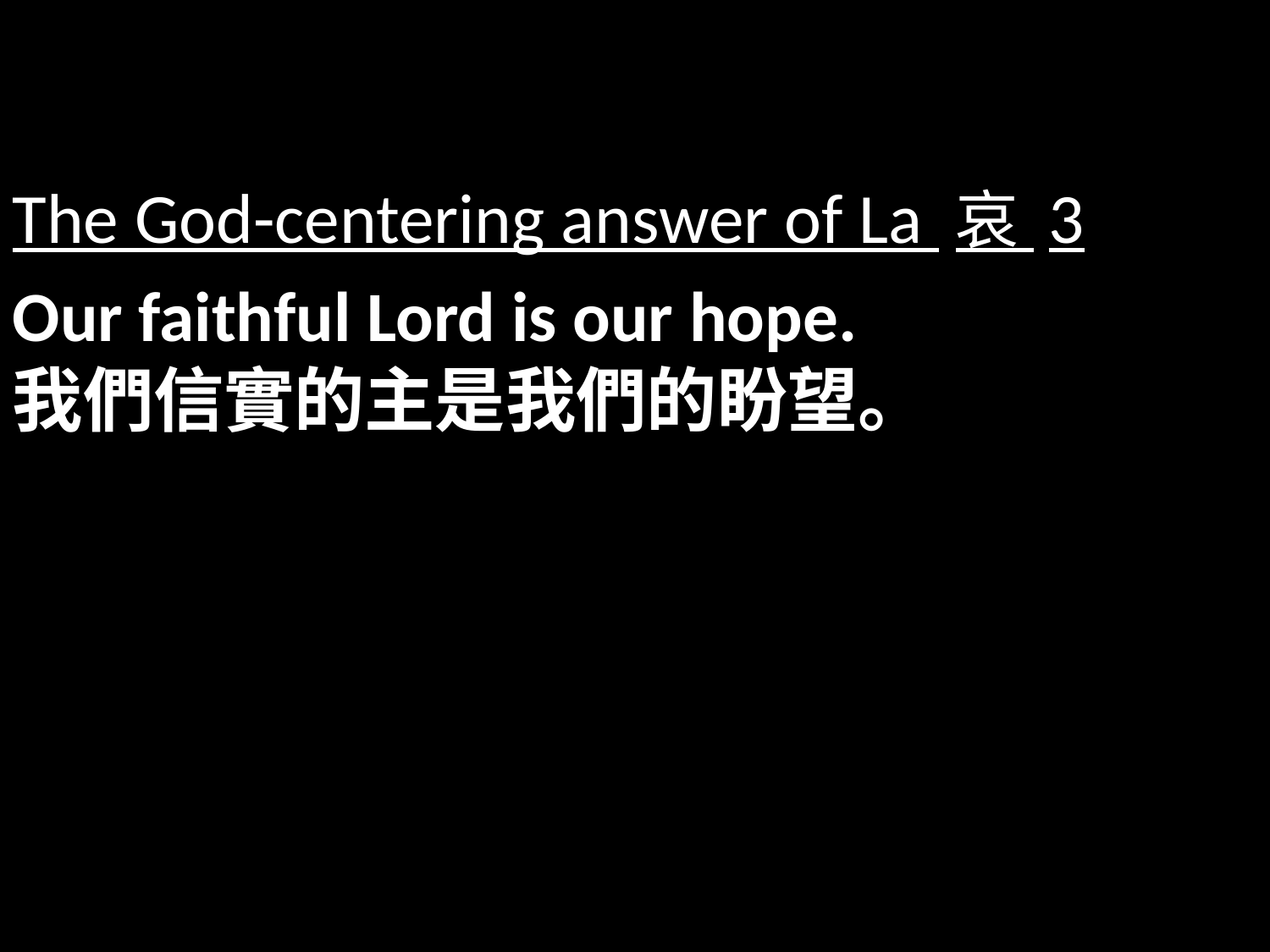

The God-centering answer of La 哀 3
Our faithful Lord is our hope.
我們信實的主是我們的盼望。